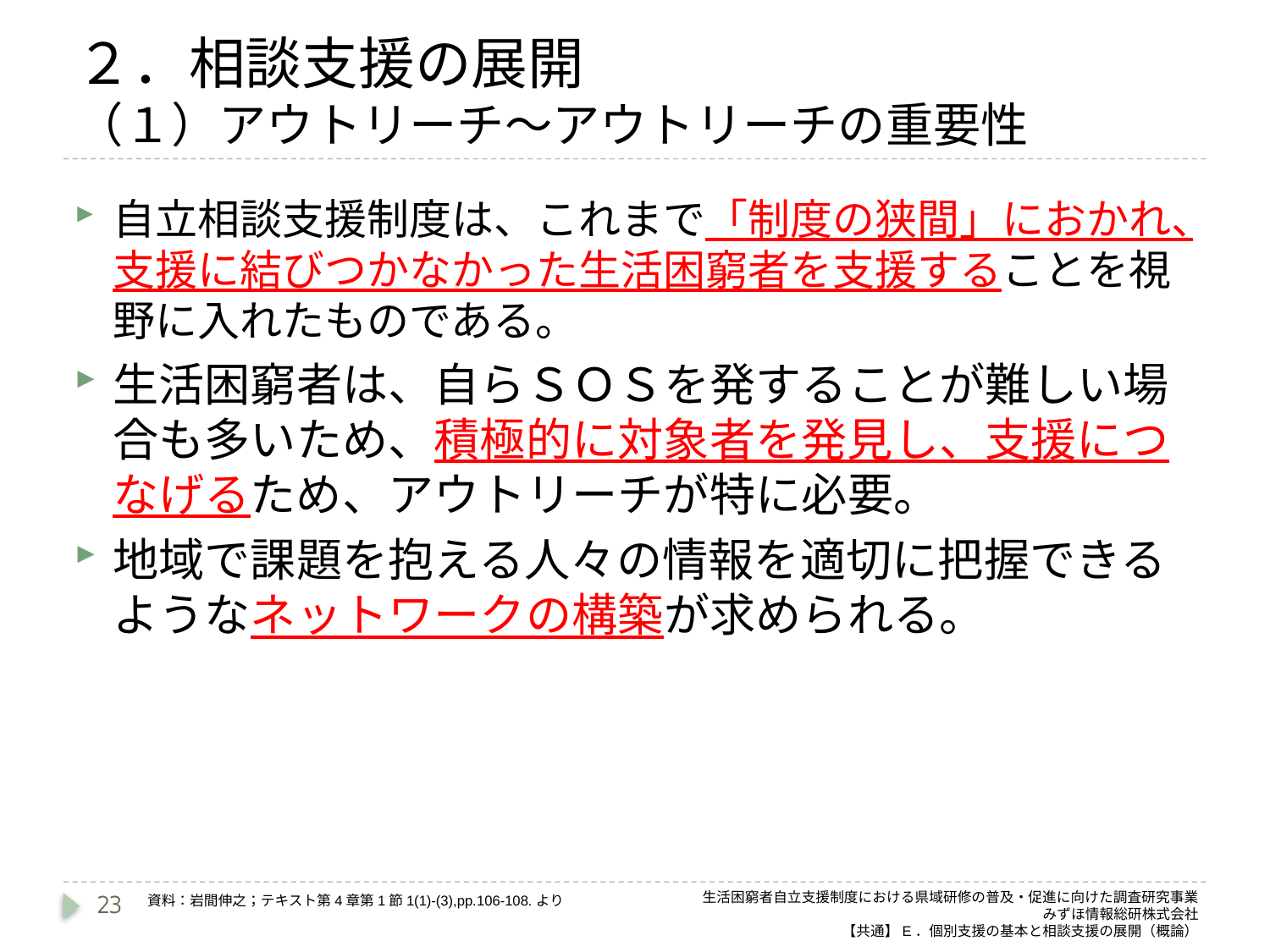

# ２．相談支援の展開 （１）アウトリーチ～アウトリーチの重要性
自立相談支援制度は、これまで「制度の狭間」におかれ、支援に結びつかなかった生活困窮者を支援することを視野に入れたものである。
生活困窮者は、自らＳＯＳを発することが難しい場合も多いため、積極的に対象者を発見し、支援につなげるため、アウトリーチが特に必要。
地域で課題を抱える人々の情報を適切に把握できるようなネットワークの構築が求められる。

23
生活困窮者自立支援制度における県域研修の普及・促進に向けた調査研究事業
みずほ情報総研株式会社
【共通】E．個別支援の基本と相談支援の展開（概論）

資料：岩間伸之；テキスト第4章第1節1(1)-(3),pp.106-108.より